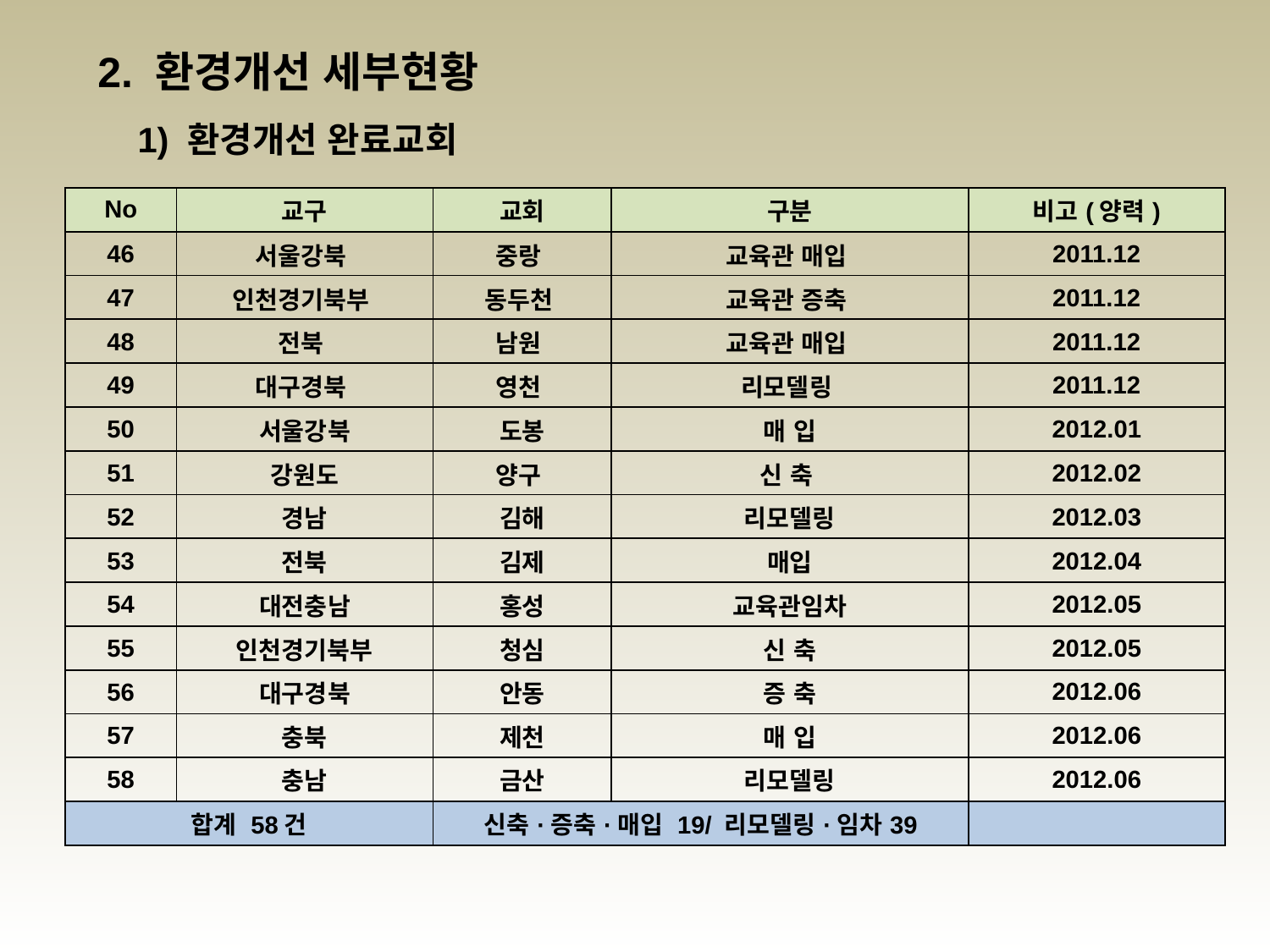

2. 환경개선 세부현황
1) 환경개선 완료교회
| No | 교구 | 교회 | 구분 | 비고(양력) |
| --- | --- | --- | --- | --- |
| 46 | 서울강북 | 중랑 | 교육관 매입 | 2011.12 |
| 47 | 인천경기북부 | 동두천 | 교육관 증축 | 2011.12 |
| 48 | 전북 | 남원 | 교육관 매입 | 2011.12 |
| 49 | 대구경북 | 영천 | 리모델링 | 2011.12 |
| 50 | 서울강북 | 도봉 | 매 입 | 2012.01 |
| 51 | 강원도 | 양구 | 신 축 | 2012.02 |
| 52 | 경남 | 김해 | 리모델링 | 2012.03 |
| 53 | 전북 | 김제 | 매입 | 2012.04 |
| 54 | 대전충남 | 홍성 | 교육관임차 | 2012.05 |
| 55 | 인천경기북부 | 청심 | 신 축 | 2012.05 |
| 56 | 대구경북 | 안동 | 증 축 | 2012.06 |
| 57 | 충북 | 제천 | 매 입 | 2012.06 |
| 58 | 충남 | 금산 | 리모델링 | 2012.06 |
| 합계 58건 |  | 신축·증축·매입 19/ 리모델링·임차39 |  |  |